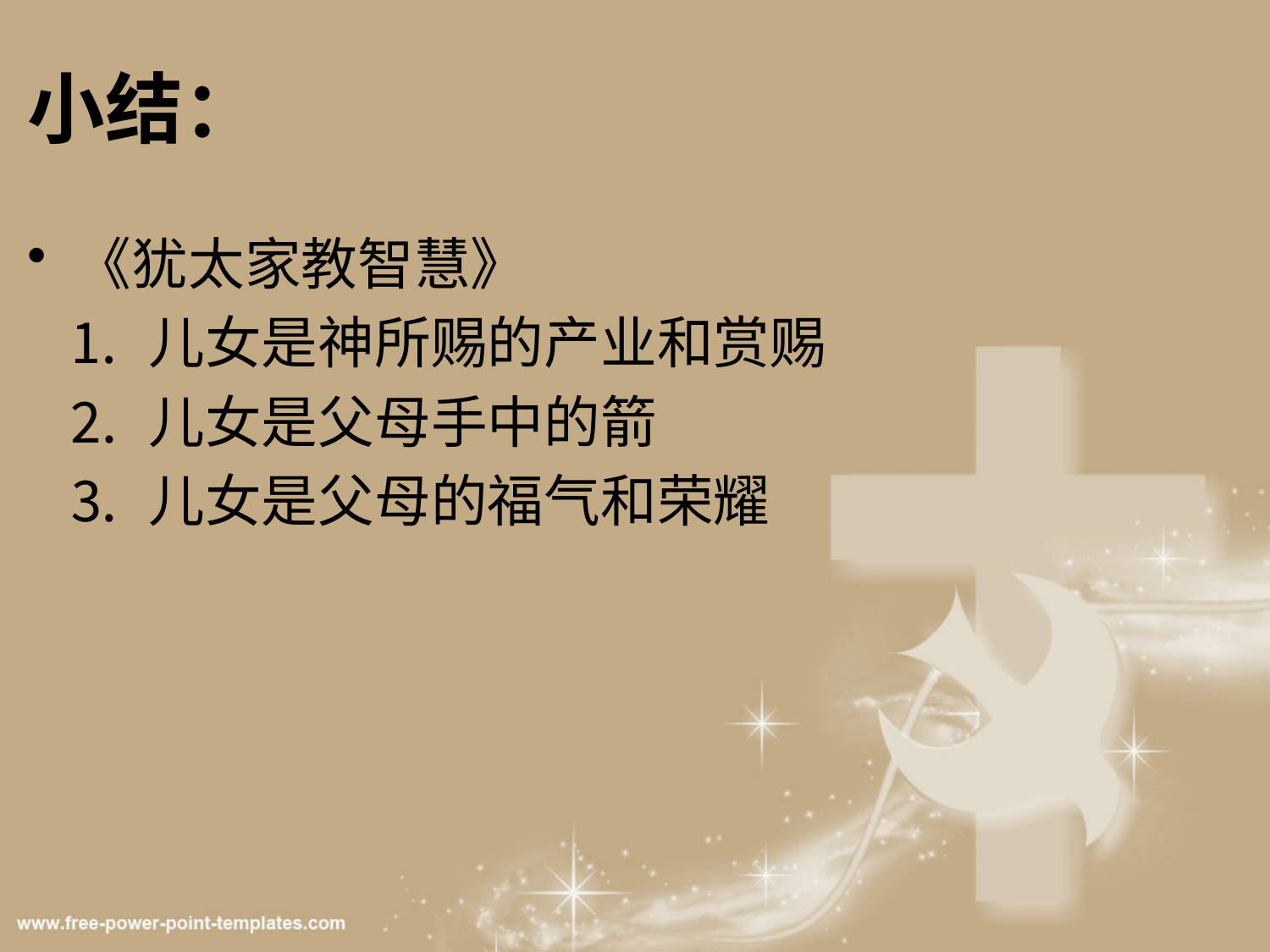

# 小结：
《犹太家教智慧》
   ⒈ 儿女是神所赐的产业和赏赐
   ⒉ 儿女是父母手中的箭
   ⒊ 儿女是父母的福气和荣耀